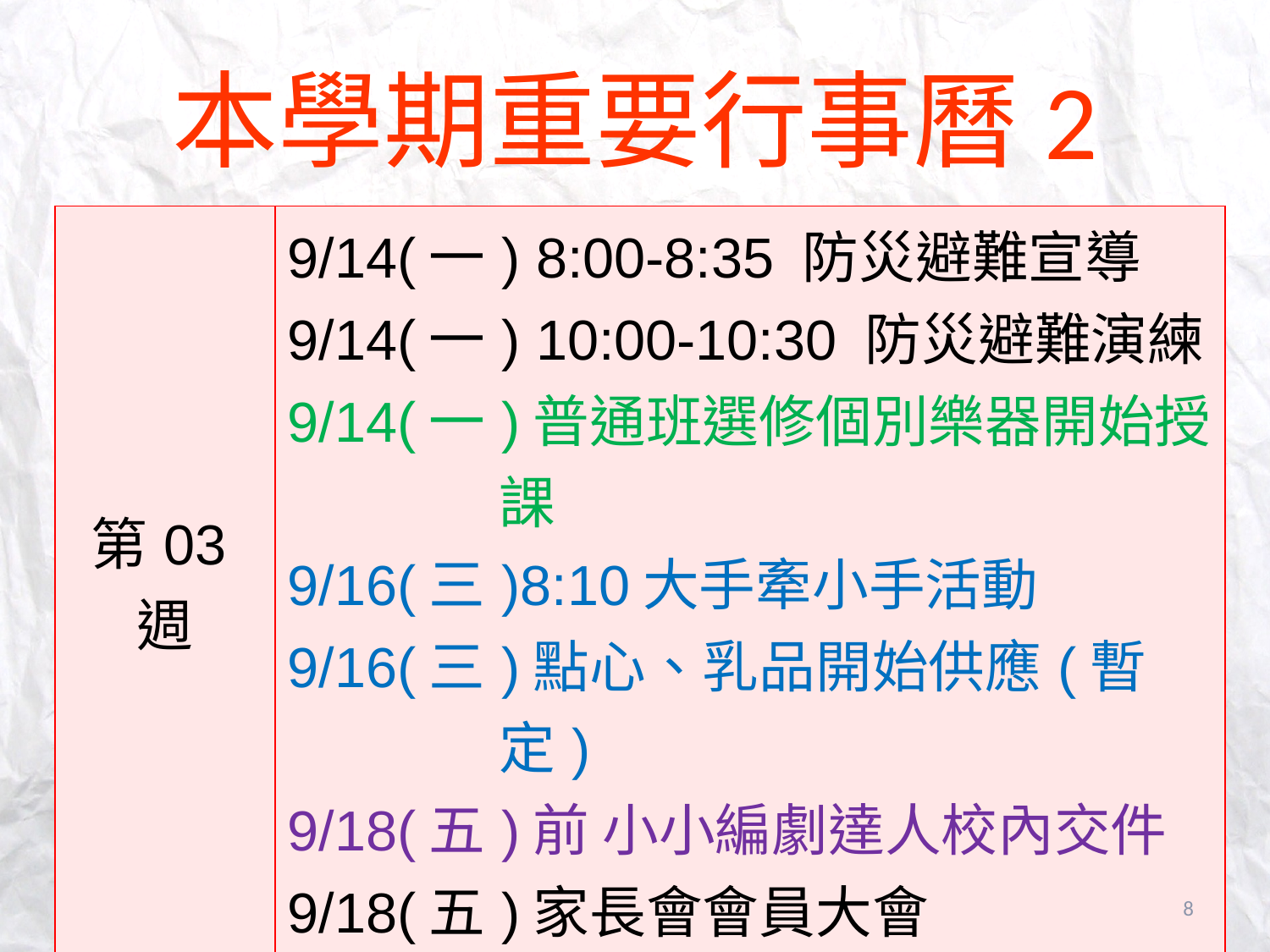

# 本學期重要行事曆2
| 第03週 | 9/14(一) 8:00-8:35 防災避難宣導 9/14(一) 10:00-10:30 防災避難演練 9/14(一)普通班選修個別樂器開始授課 9/16(三)8:10大手牽小手活動 9/16(三)點心、乳品開始供應(暫定) 9/18(五)前 小小編劇達人校內交件 9/18(五)家長會會員大會 |
| --- | --- |
8